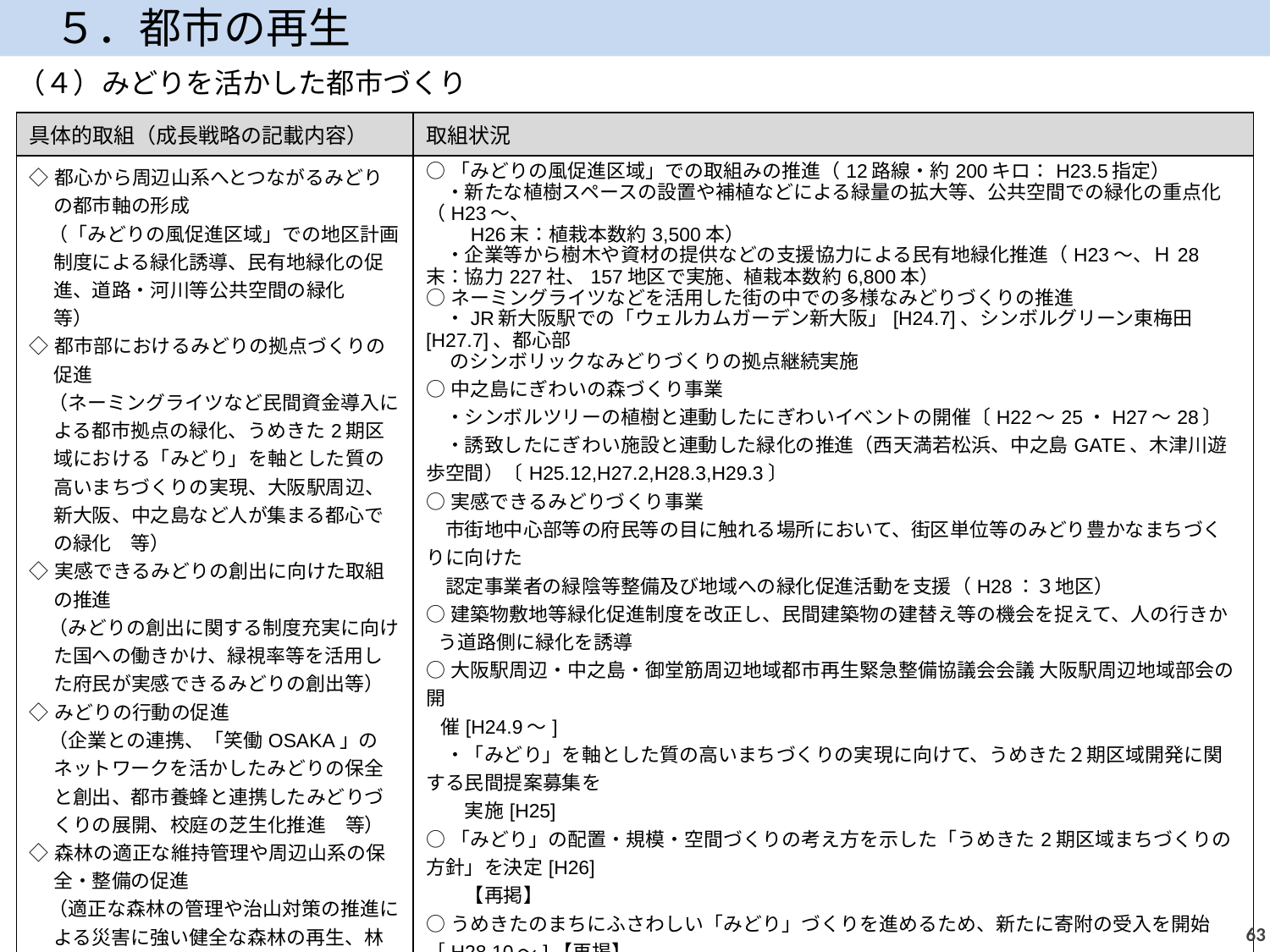

５．都市の再生
（４）みどりを活かした都市づくり
| 具体的取組（成長戦略の記載内容） | 取組状況 |
| --- | --- |
| ◇都心から周辺山系へとつながるみどりの都市軸の形成 　（「みどりの風促進区域」での地区計画制度による緑化誘導、民有地緑化の促進、道路・河川等公共空間の緑化　等） ◇都市部におけるみどりの拠点づくりの促進 　（ネーミングライツなど民間資金導入による都市拠点の緑化、うめきた2期区域における「みどり」を軸とした質の高いまちづくりの実現、大阪駅周辺、新大阪、中之島など人が集まる都心での緑化　等） ◇実感できるみどりの創出に向けた取組の推進 　（みどりの創出に関する制度充実に向けた国への働きかけ、緑視率等を活用した府民が実感できるみどりの創出等） ◇みどりの行動の促進 　（企業との連携、「笑働OSAKA」のネットワークを活かしたみどりの保全と創出、都市養蜂と連携したみどりづくりの展開、校庭の芝生化推進　等） ◇森林の適正な維持管理や周辺山系の保全・整備の促進 　（適正な森林の管理や治山対策の推進による災害に強い健全な森林の再生、林業の再生による木材の安定供給の強化、府民の森や長距離自然歩道等を活かした魅力ある地域づくり　等） ◇森林資源の循環的な利用促進 　（安価で施工が簡易な耐震補強部材などの普及、バイオマス発電用燃料など木質バイオマスのエネルギー利用促進　等） | ○「みどりの風促進区域」での取組みの推進（12路線・約200キロ：H23.5指定） 　・新たな植樹スペースの設置や補植などによる緑量の拡大等、公共空間での緑化の重点化（H23～、 　　H26末：植栽本数約3,500本） 　・企業等から樹木や資材の提供などの支援協力による民有地緑化推進（H23～、Ｈ28末：協力227社、157地区で実施、植栽本数約6,800本） ○ネーミングライツなどを活用した街の中での多様なみどりづくりの推進 　・JR新大阪駅での「ウェルカムガーデン新大阪」[H24.7]、シンボルグリーン東梅田[H27.7]、都心部 　 のシンボリックなみどりづくりの拠点継続実施 ○中之島にぎわいの森づくり事業 　・シンボルツリーの植樹と連動したにぎわいイベントの開催〔H22～25・H27～28〕 　・誘致したにぎわい施設と連動した緑化の推進（西天満若松浜、中之島GATE、木津川遊歩空間）〔H25.12,H27.2,H28.3,H29.3〕 ○実感できるみどりづくり事業 　市街地中心部等の府民等の目に触れる場所において、街区単位等のみどり豊かなまちづくりに向けた 　認定事業者の緑陰等整備及び地域への緑化促進活動を支援（H28：３地区） ○建築物敷地等緑化促進制度を改正し、民間建築物の建替え等の機会を捉えて、人の行きかう道路側に緑化を誘導 ○大阪駅周辺・中之島・御堂筋周辺地域都市再生緊急整備協議会会議 大阪駅周辺地域部会の開 催[H24.9～]　 　・「みどり」を軸とした質の高いまちづくりの実現に向けて、うめきた２期区域開発に関する民間提案募集を 　　実施[H25] ○「みどり」の配置・規模・空間づくりの考え方を示した「うめきた2期区域まちづくりの方針」を決定[H26] 　　【再掲】 ○うめきたのまちにふさわしい「みどり」づくりを進めるため、新たに寄附の受入を開始［H28.10～]【再掲】 ○「大阪市みどりのまちづくり条例」の施行による建築行為に伴う緑化の義務化[H28.7] ○泉佐野丘陵緑地　一部オープン[H26.8] ○生駒山系「花屏風」構想の取組み 　　H28まで：のべ187団体11,919人が参加、33地区に8,981本を植樹 ○「自然災害から暮らしを守る」「健全な森林を次世代へつなぐ」ため、森林環境税を導入して緊急かつ集中的な対応を実施［H28.4～］ ○木材の安定供給に取組む地区を定め、同地区から産出される木材を「おおさか材」として認証する制度の推進や、民間企業等との連携による住宅の耐震や省エネ分野での木材の新たな用途開発など、木材利用の促進 |
63